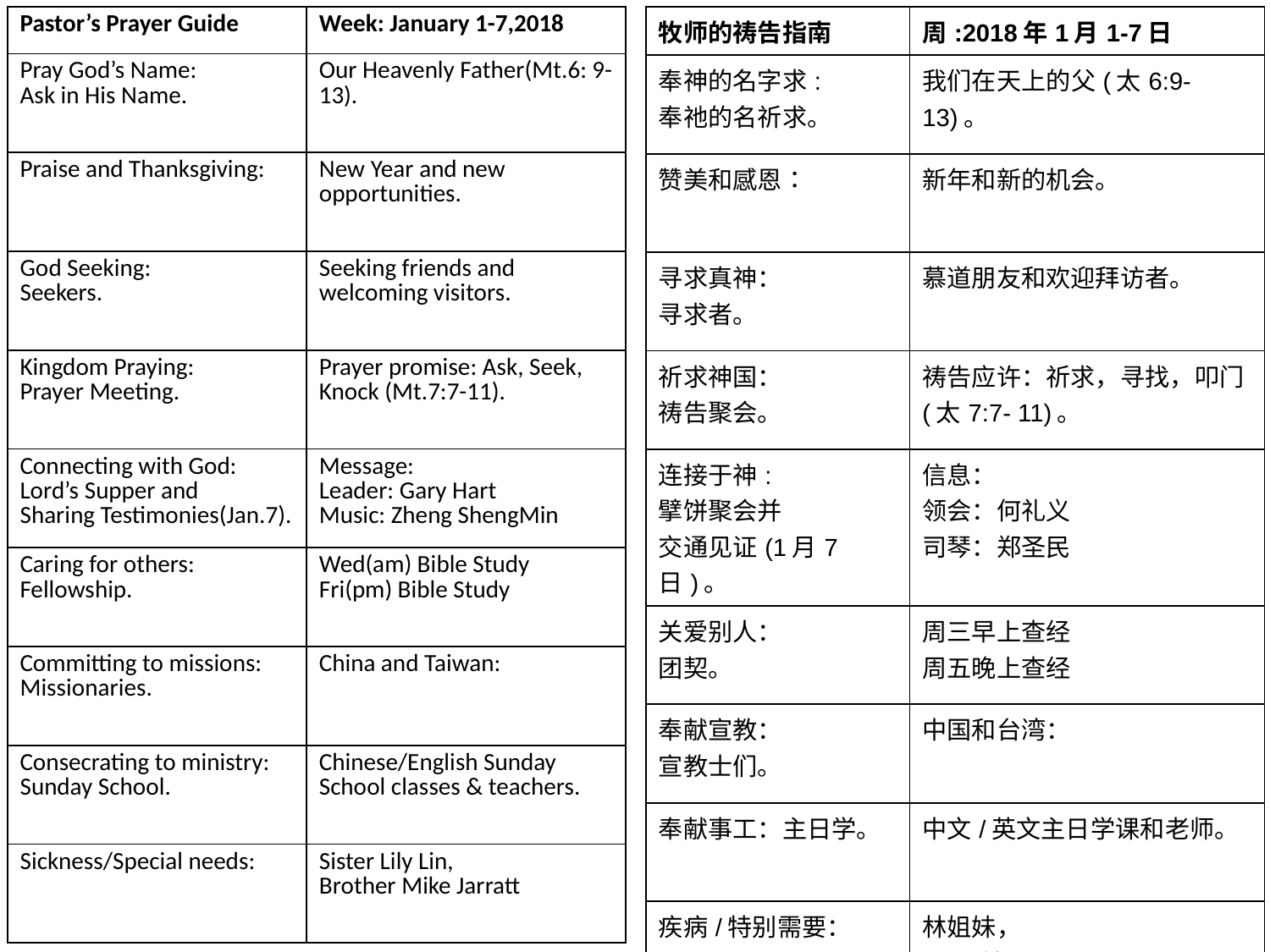

| 牧师的祷告指南 | 周:2018年1月1-7日 |
| --- | --- |
| 奉神的名字求: 奉祂的名祈求。 | 我们在天上的父(太6:9-13)。 |
| 赞美和感恩： | 新年和新的机会。 |
| 寻求真神： 寻求者。 | 慕道朋友和欢迎拜访者。 |
| 祈求神国： 祷告聚会。 | 祷告应许：祈求，寻找，叩门(太7:7- 11)。 |
| 连接于神: 擘饼聚会并 交通见证(1月7日)。 | 信息： 领会：何礼义 司琴：郑圣民 |
| 关爱别人： 团契。 | 周三早上查经 周五晚上查经 |
| 奉献宣教： 宣教士们。 | 中国和台湾： |
| 奉献事工：主日学。 | 中文/英文主日学课和老师。 |
| 疾病/特别需要： | 林姐妹， Mike弟兄。 |
| Pastor’s Prayer Guide | Week: January 1-7,2018 |
| --- | --- |
| Pray God’s Name: Ask in His Name. | Our Heavenly Father(Mt.6: 9-13). |
| Praise and Thanksgiving: | New Year and new opportunities. |
| God Seeking: Seekers. | Seeking friends and welcoming visitors. |
| Kingdom Praying: Prayer Meeting. | Prayer promise: Ask, Seek, Knock (Mt.7:7-11). |
| Connecting with God: Lord’s Supper and Sharing Testimonies(Jan.7). | Message: Leader: Gary Hart Music: Zheng ShengMin |
| Caring for others: Fellowship. | Wed(am) Bible Study Fri(pm) Bible Study |
| Committing to missions: Missionaries. | China and Taiwan: |
| Consecrating to ministry: Sunday School. | Chinese/English Sunday School classes & teachers. |
| Sickness/Special needs: | Sister Lily Lin, Brother Mike Jarratt |